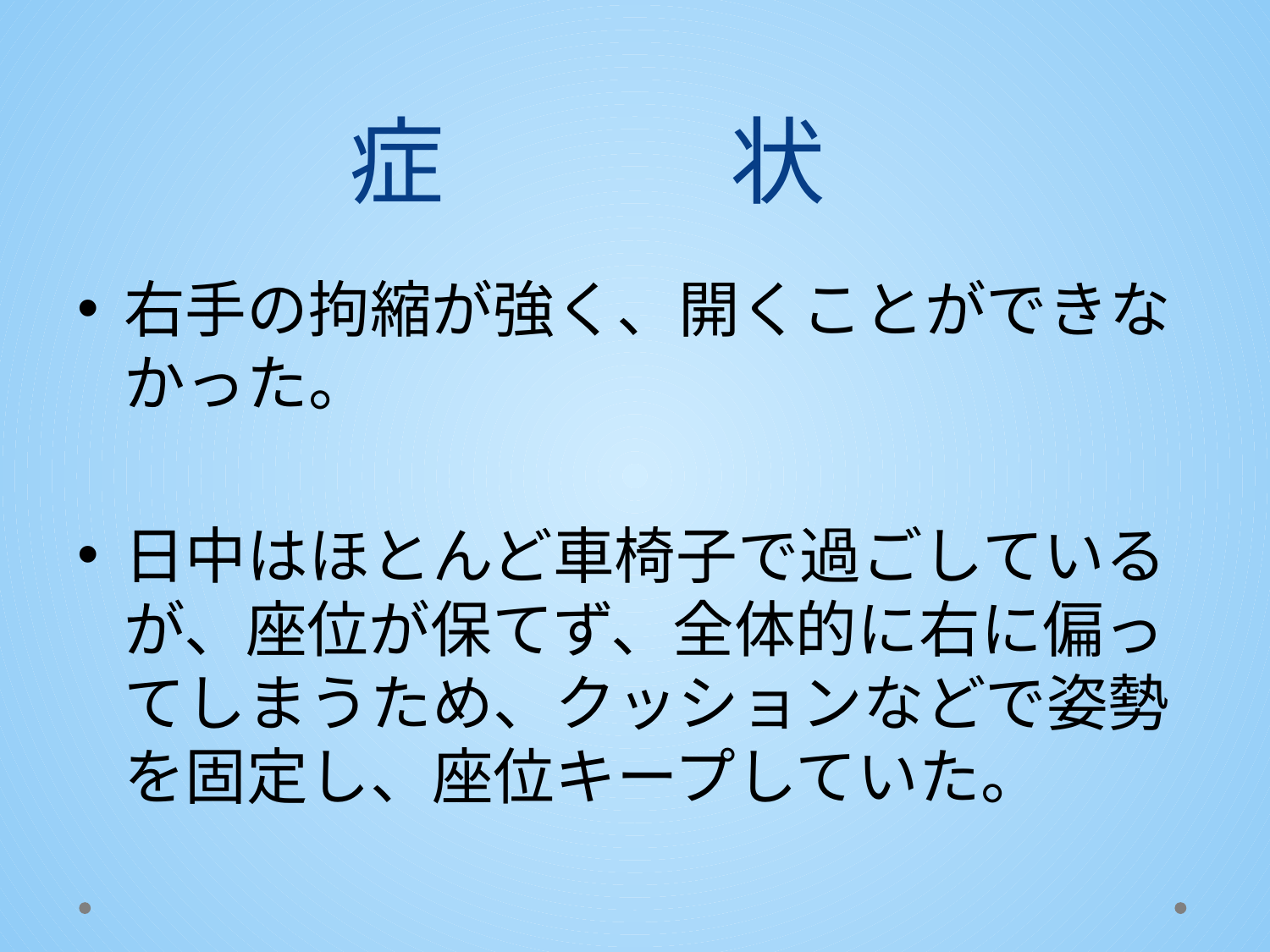

# 症　　　状

右手の拘縮が強く、開くことができなかった。

日中はほとんど車椅子で過ごしているが、座位が保てず、全体的に右に偏ってしまうため、クッションなどで姿勢を固定し、座位キープしていた。